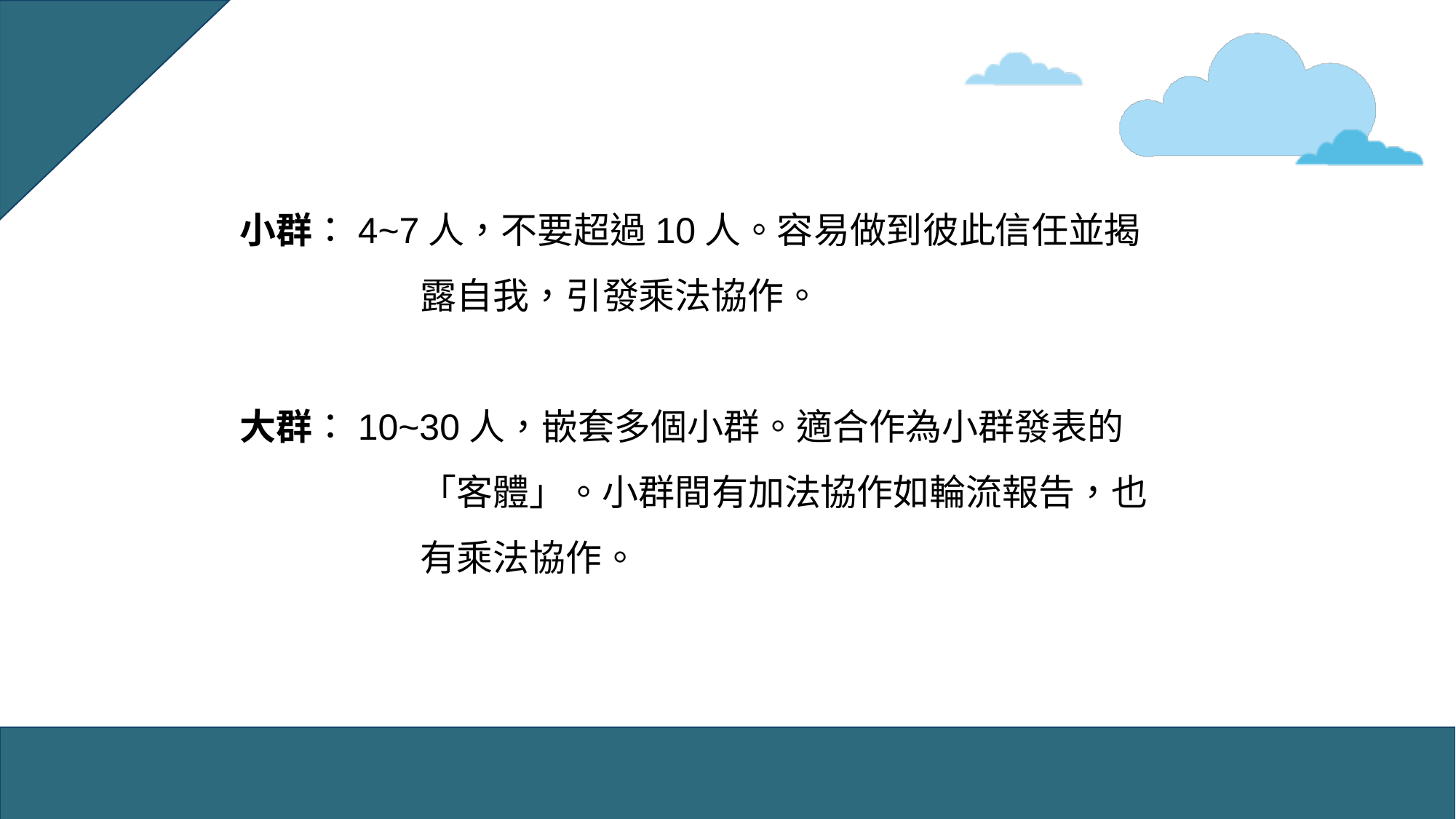

小群：4~7人，不要超過10人。容易做到彼此信任並揭露自我，引發乘法協作。

大群：10~30人，嵌套多個小群。適合作為小群發表的「客體」。小群間有加法協作如輪流報告，也有乘法協作。